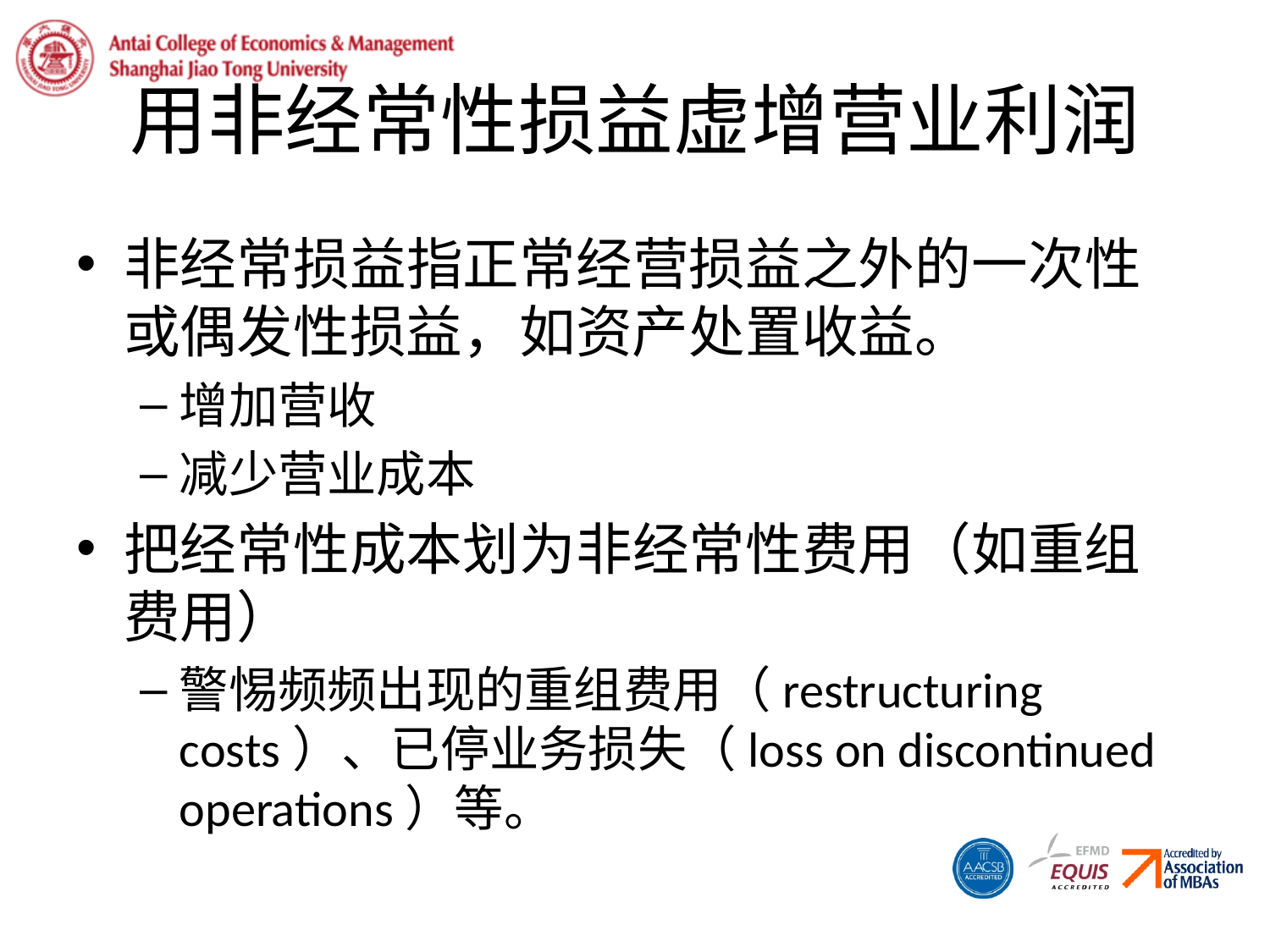

# 用非经常性损益虚增营业利润
非经常损益指正常经营损益之外的一次性或偶发性损益，如资产处置收益。
增加营收
减少营业成本
把经常性成本划为非经常性费用（如重组费用）
警惕频频出现的重组费用（restructuring costs）、已停业务损失（loss on discontinued operations）等。